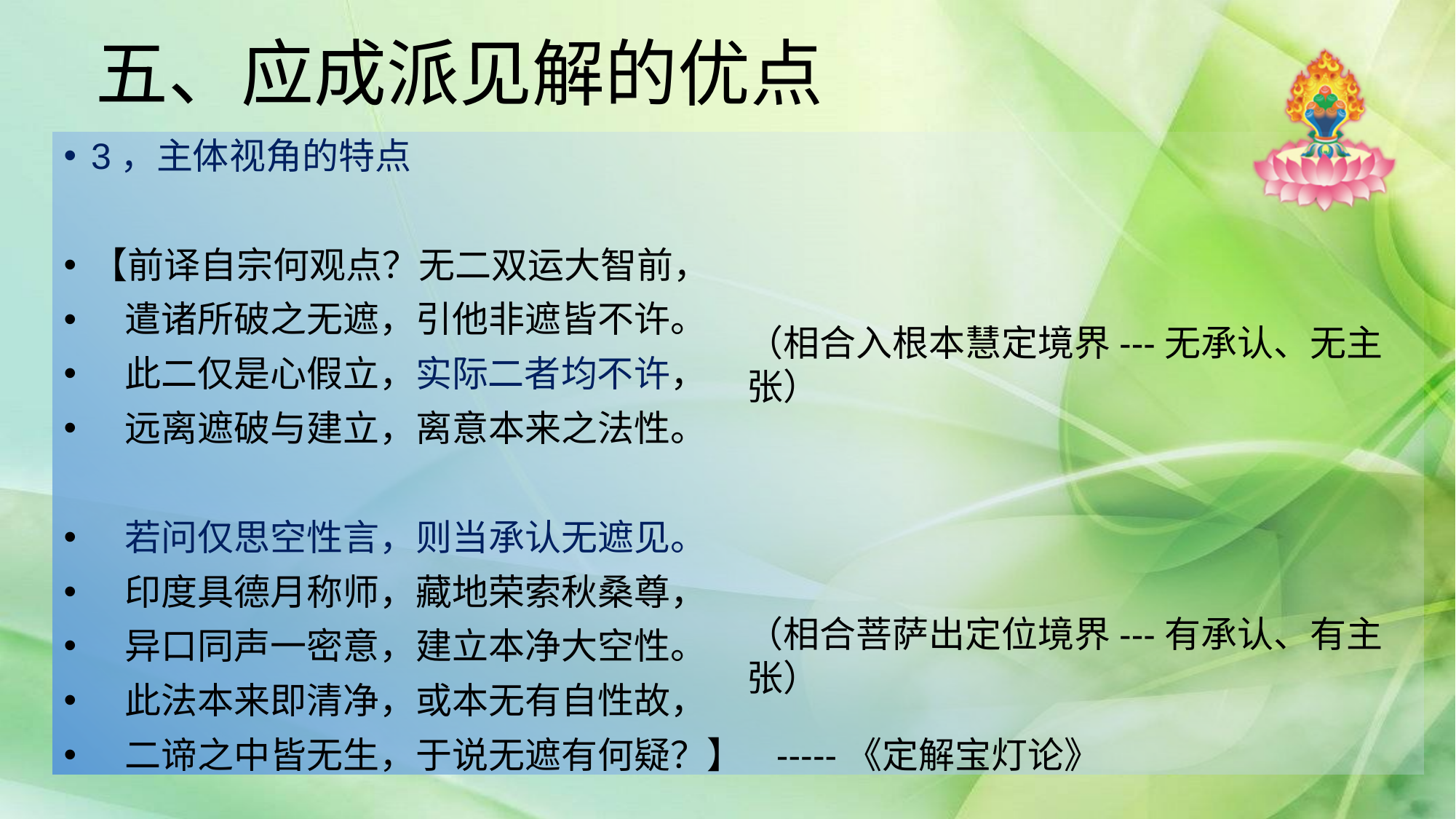

# 五、应成派见解的优点
3，主体视角的特点

【前译自宗何观点？无二双运大智前，
   遣诸所破之无遮，引他非遮皆不许。
   此二仅是心假立，实际二者均不许，
   远离遮破与建立，离意本来之法性。

   若问仅思空性言，则当承认无遮见。
   印度具德月称师，藏地荣索秋桑尊，
   异口同声一密意，建立本净大空性。
   此法本来即清净，或本无有自性故，
   二谛之中皆无生，于说无遮有何疑？】   -----《定解宝灯论》
（相合入根本慧定境界---无承认、无主张）

（相合菩萨出定位境界---有承认、有主张）